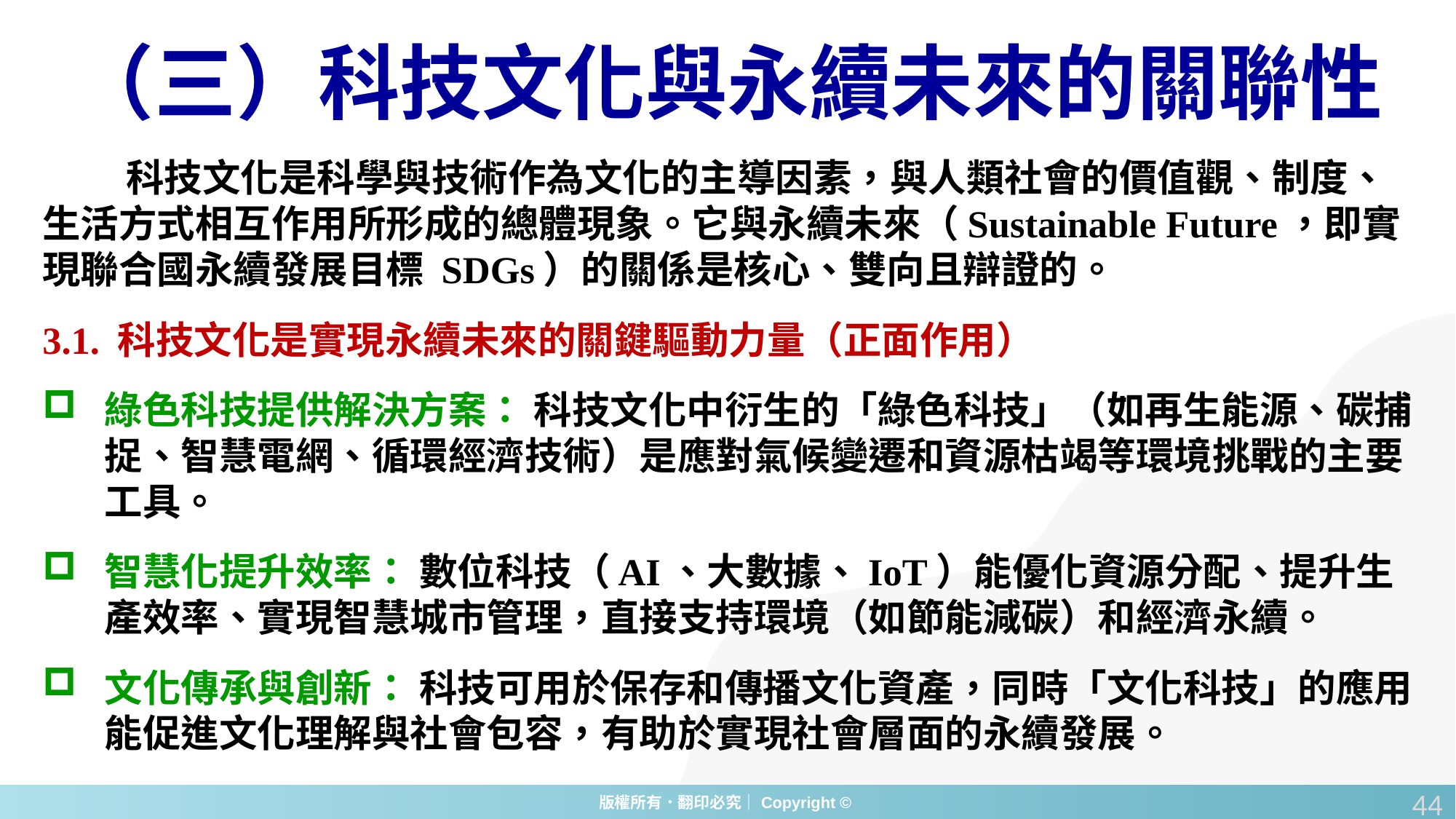

# （三）科技文化與永續未來的關聯性
科技文化是科學與技術作為文化的主導因素，與人類社會的價值觀、制度、生活方式相互作用所形成的總體現象。它與永續未來（Sustainable Future，即實現聯合國永續發展目標 SDGs）的關係是核心、雙向且辯證的。
3.1. 科技文化是實現永續未來的關鍵驅動力量（正面作用）
綠色科技提供解決方案： 科技文化中衍生的「綠色科技」（如再生能源、碳捕捉、智慧電網、循環經濟技術）是應對氣候變遷和資源枯竭等環境挑戰的主要工具。
智慧化提升效率： 數位科技（AI、大數據、IoT）能優化資源分配、提升生產效率、實現智慧城市管理，直接支持環境（如節能減碳）和經濟永續。
文化傳承與創新： 科技可用於保存和傳播文化資產，同時「文化科技」的應用能促進文化理解與社會包容，有助於實現社會層面的永續發展。
44